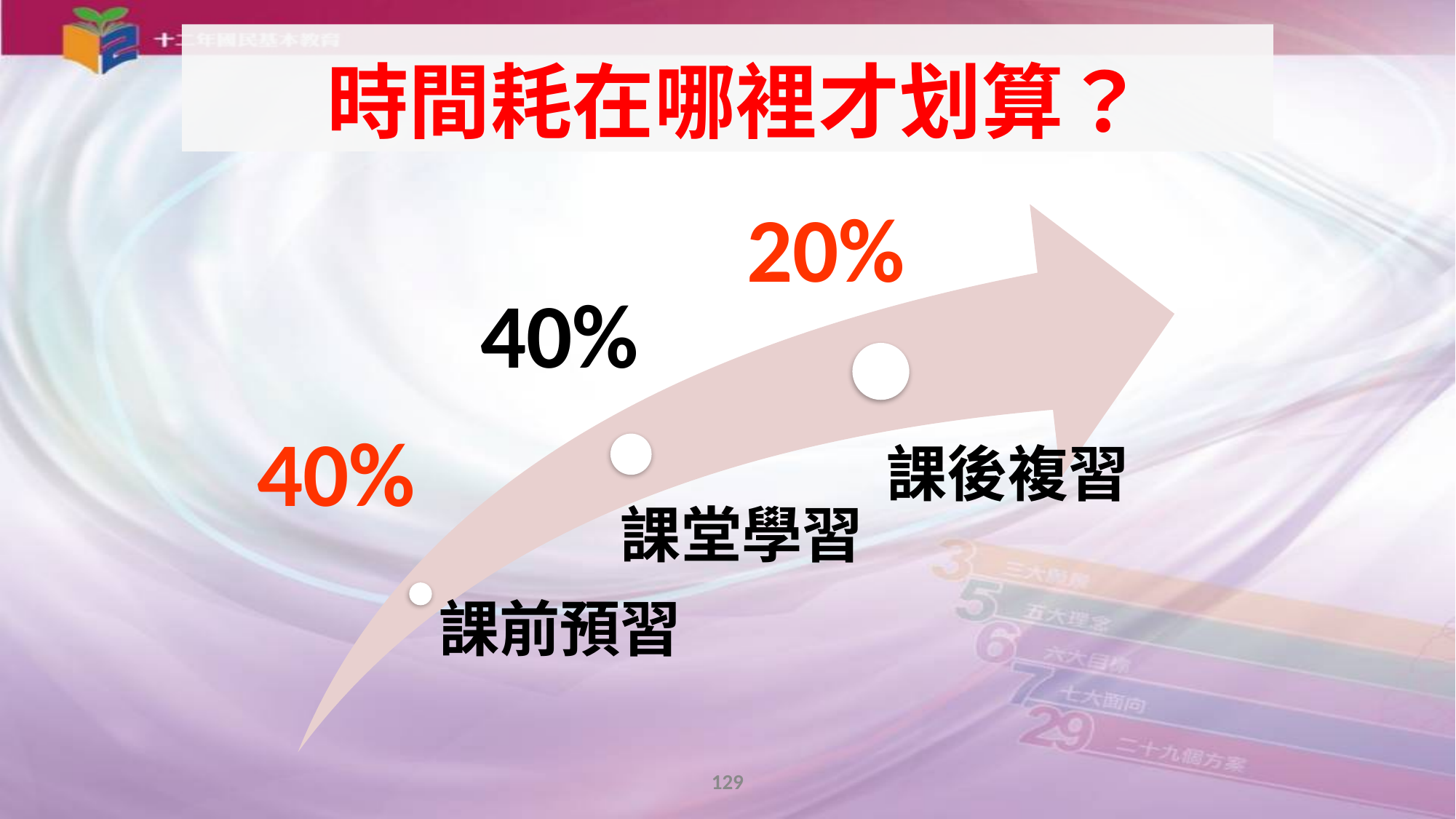

# 時間耗在哪裡才划算？
20%
40%
40%
課前預習
課堂學習
課後複習
129